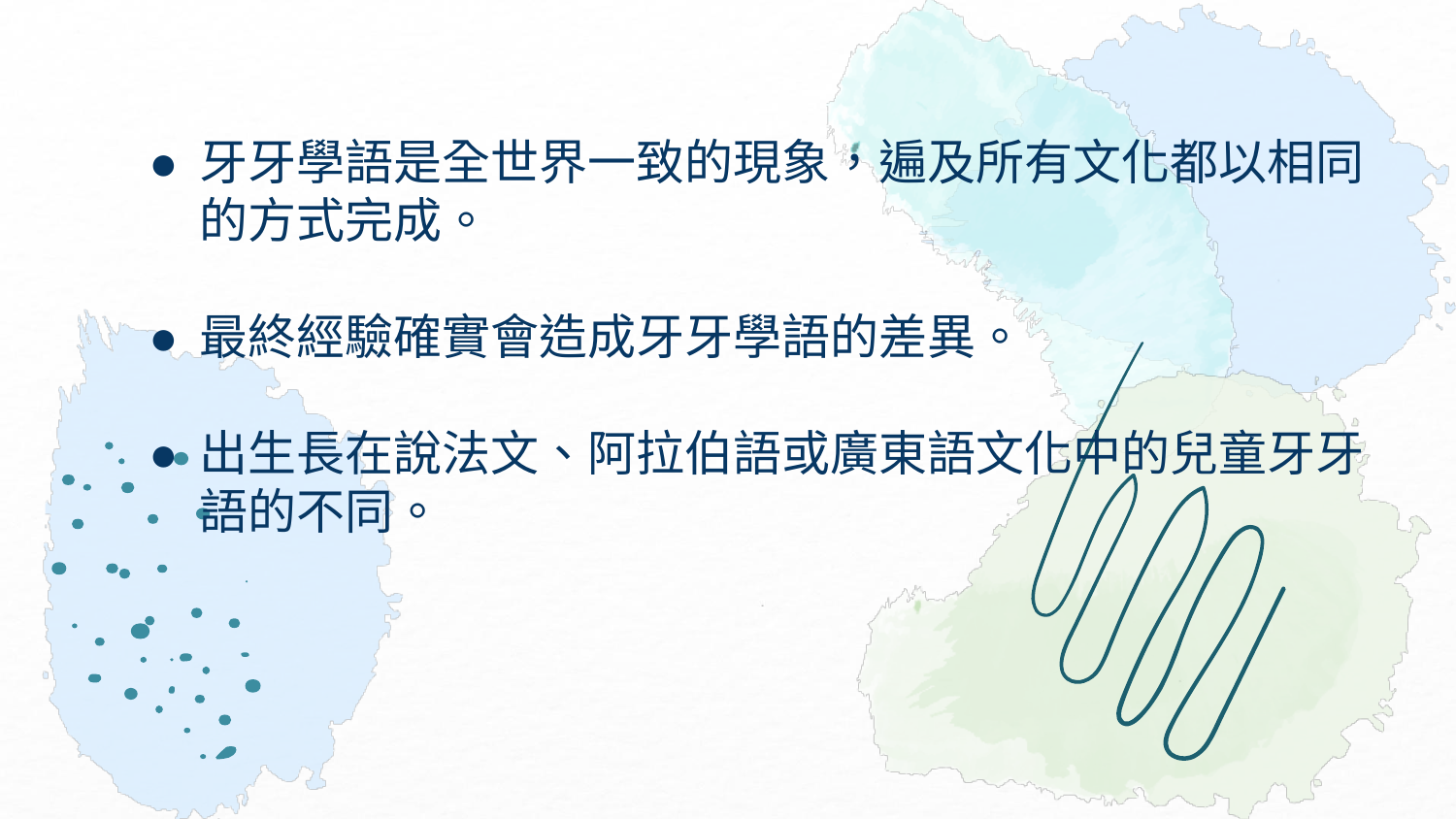

牙牙學語是全世界一致的現象，遍及所有文化都以相同的方式完成。

最終經驗確實會造成牙牙學語的差異。

出生長在說法文、阿拉伯語或廣東語文化中的兒童牙牙語的不同。